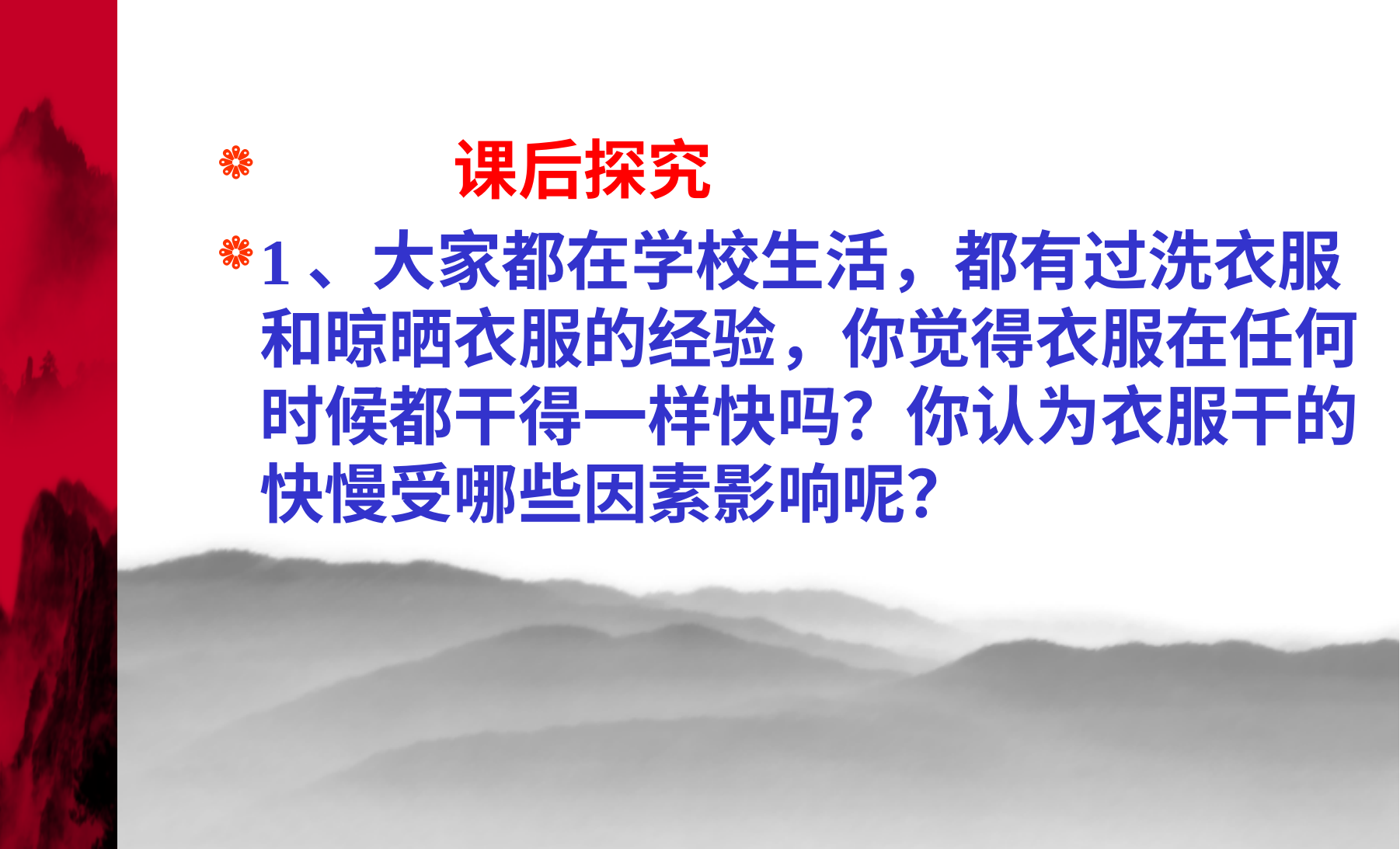

课后探究
1、大家都在学校生活，都有过洗衣服和晾晒衣服的经验，你觉得衣服在任何时候都干得一样快吗？你认为衣服干的快慢受哪些因素影响呢？